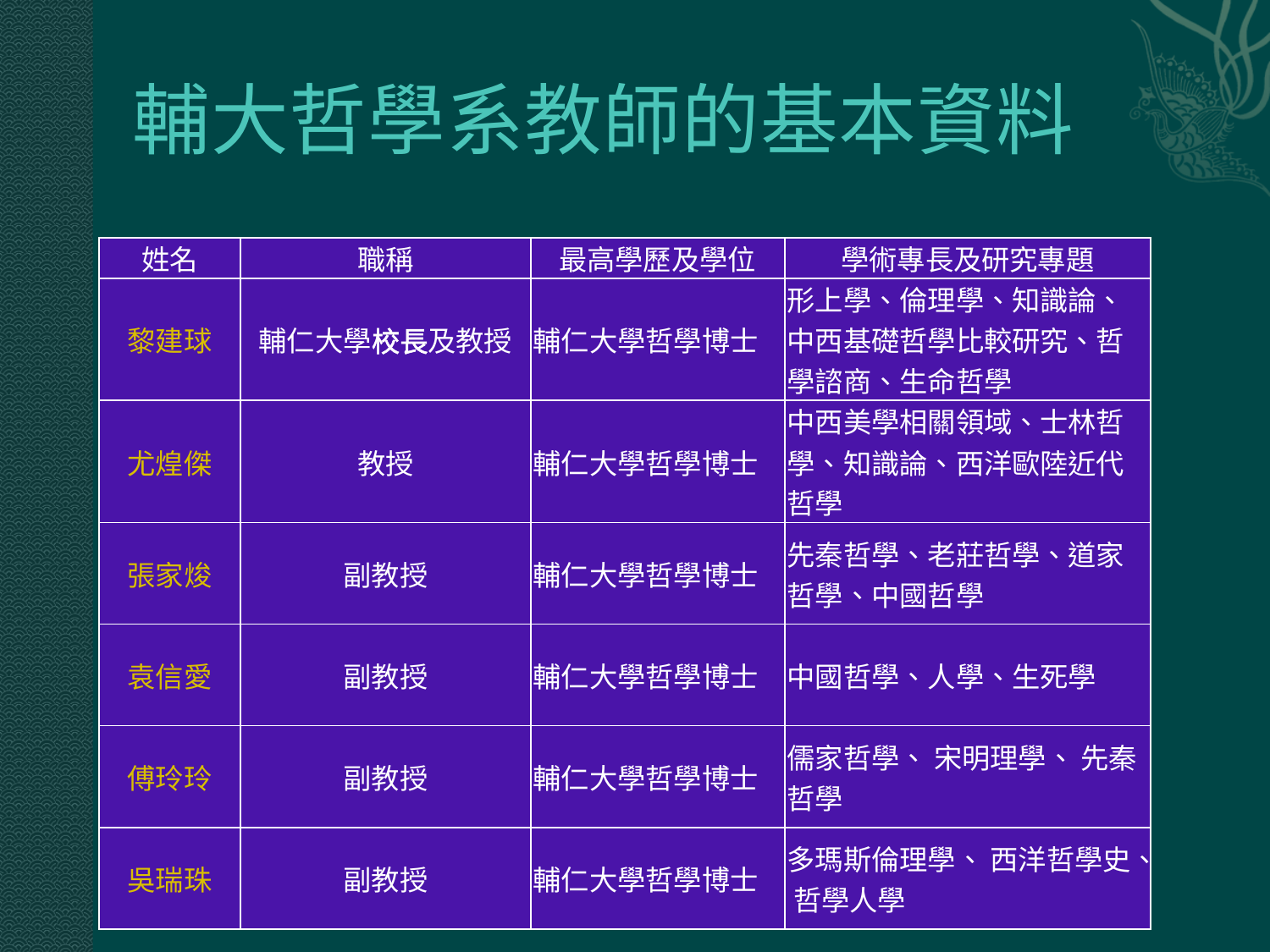

# 輔大哲學系教師的基本資料
| 姓名 | 職稱 | 最高學歷及學位 | 學術專長及研究專題 |
| --- | --- | --- | --- |
| 黎建球 | 輔仁大學校長及教授 | 輔仁大學哲學博士 | 形上學、倫理學、知識論、中西基礎哲學比較研究、哲學諮商、生命哲學 |
| 尤煌傑 | 教授 | 輔仁大學哲學博士 | 中西美學相關領域、士林哲學、知識論、西洋歐陸近代哲學 |
| 張家焌 | 副教授 | 輔仁大學哲學博士 | 先秦哲學、老莊哲學、道家哲學、中國哲學 |
| 袁信愛 | 副教授 | 輔仁大學哲學博士 | 中國哲學、人學、生死學 |
| 傅玲玲 | 副教授 | 輔仁大學哲學博士 | 儒家哲學、 宋明理學、 先秦哲學 |
| 吳瑞珠 | 副教授 | 輔仁大學哲學博士 | 多瑪斯倫理學、 西洋哲學史、 哲學人學 |